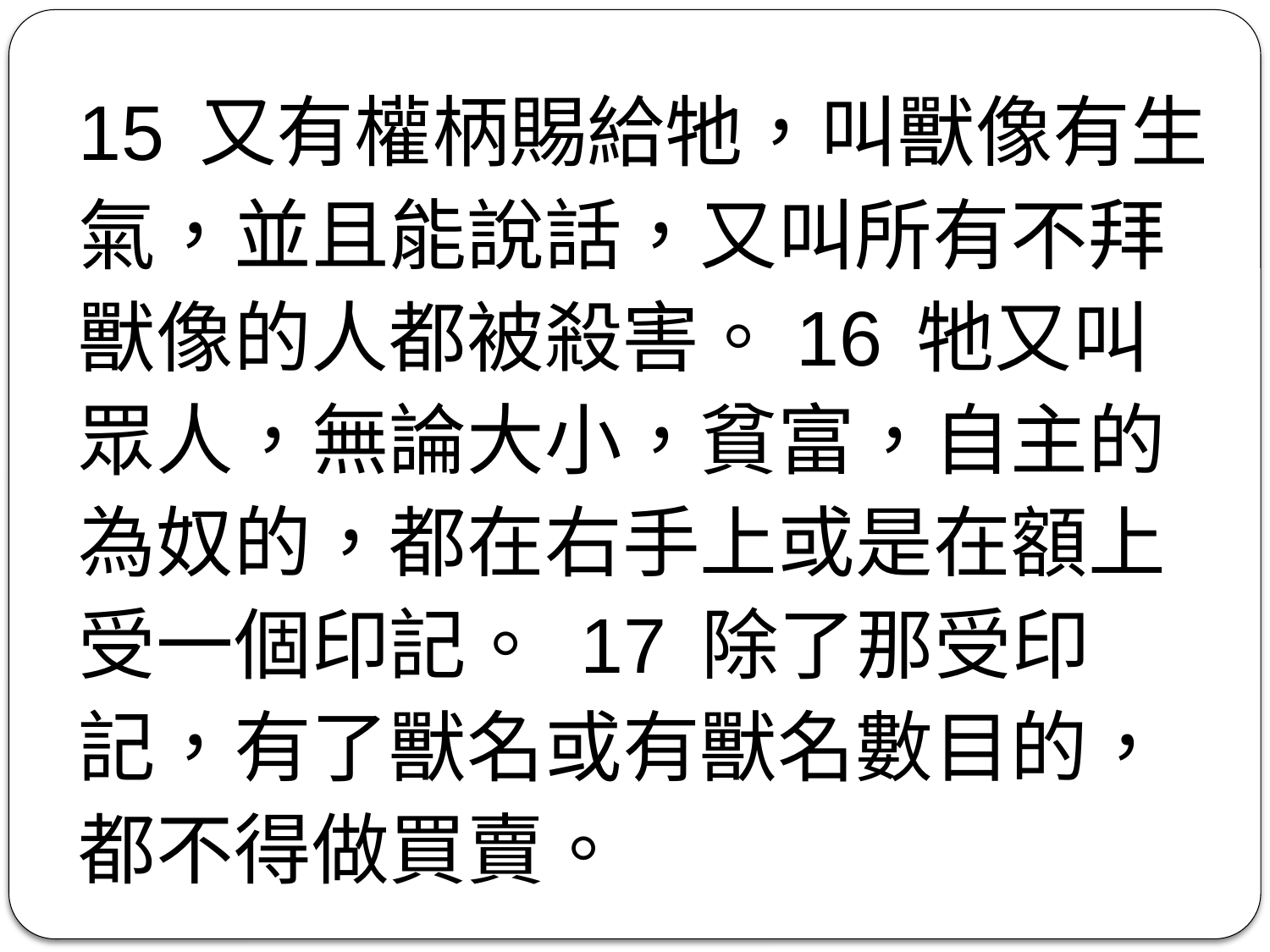

15 又有權柄賜給牠，叫獸像有生氣，並且能說話，又叫所有不拜獸像的人都被殺害。16 牠又叫眾人，無論大小，貧富，自主的為奴的，都在右手上或是在額上受一個印記。 17 除了那受印記，有了獸名或有獸名數目的，都不得做買賣。